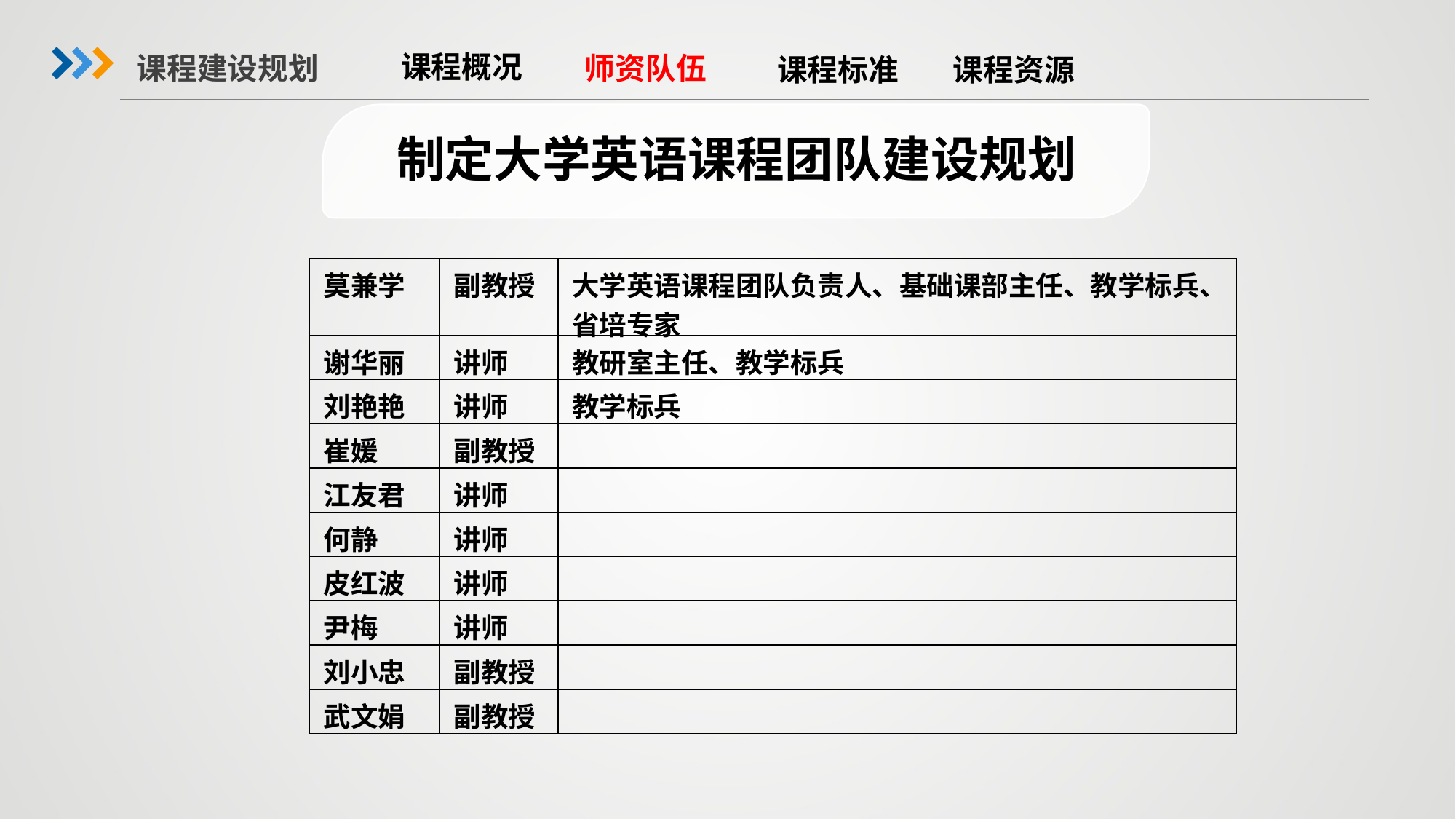

课程建设规划
课程概况
师资队伍
课程标准
课程资源

制定大学英语课程团队建设规划
| 莫兼学 | 副教授 | 大学英语课程团队负责人、基础课部主任、教学标兵、省培专家 |
| --- | --- | --- |
| 谢华丽 | 讲师 | 教研室主任、教学标兵 |
| 刘艳艳 | 讲师 | 教学标兵 |
| 崔媛 | 副教授 |  |
| 江友君 | 讲师 |  |
| 何静 | 讲师 |  |
| 皮红波 | 讲师 |  |
| 尹梅 | 讲师 |  |
| 刘小忠 | 副教授 |  |
| 武文娟 | 副教授 |  |